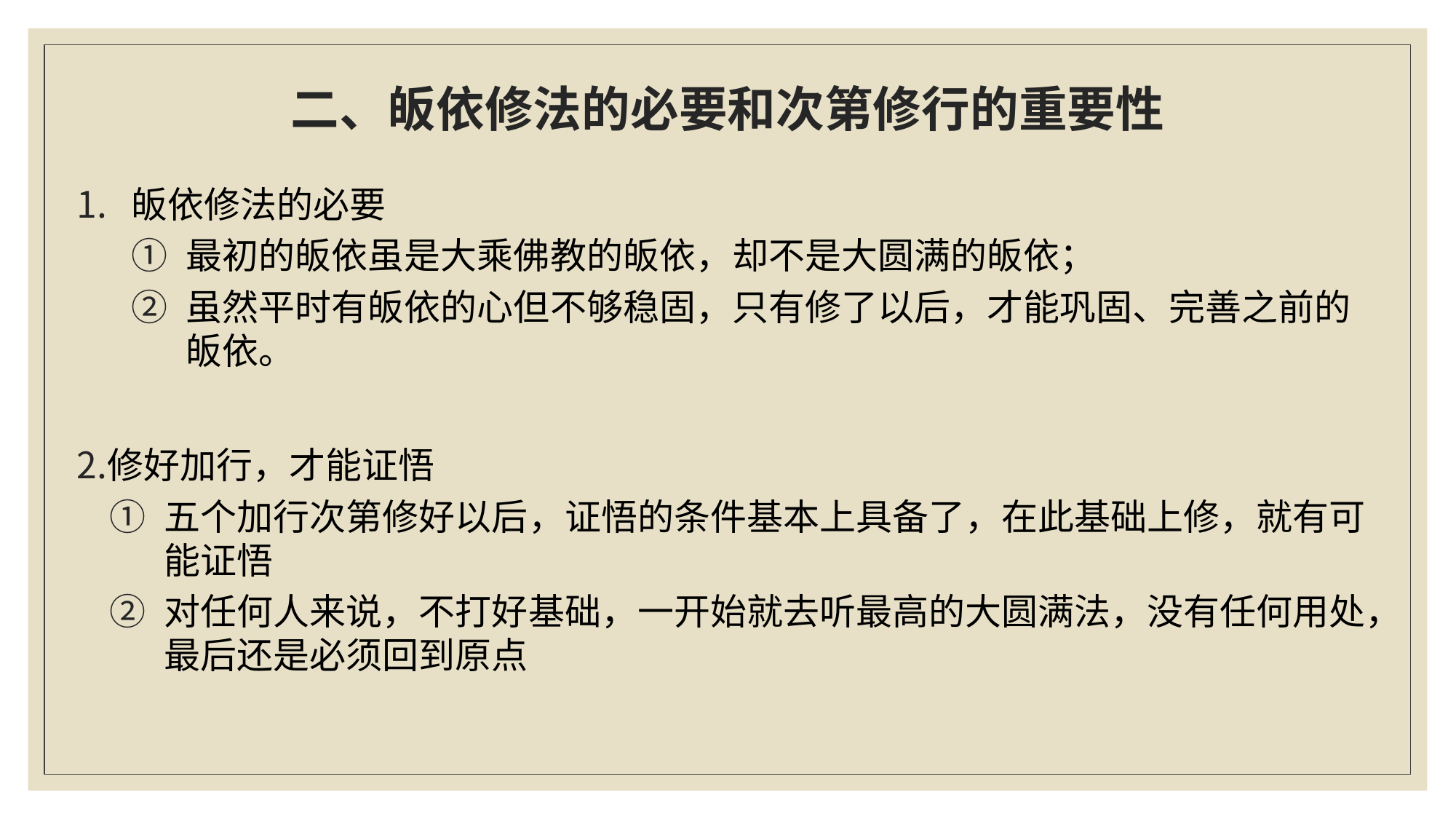

# 二、皈依修法的必要和次第修行的重要性
皈依修法的必要
最初的皈依虽是大乘佛教的皈依，却不是大圆满的皈依；
虽然平时有皈依的心但不够稳固，只有修了以后，才能巩固、完善之前的皈依。

修好加行，才能证悟
五个加行次第修好以后，证悟的条件基本上具备了，在此基础上修，就有可能证悟
对任何人来说，不打好基础，一开始就去听最高的大圆满法，没有任何用处，最后还是必须回到原点